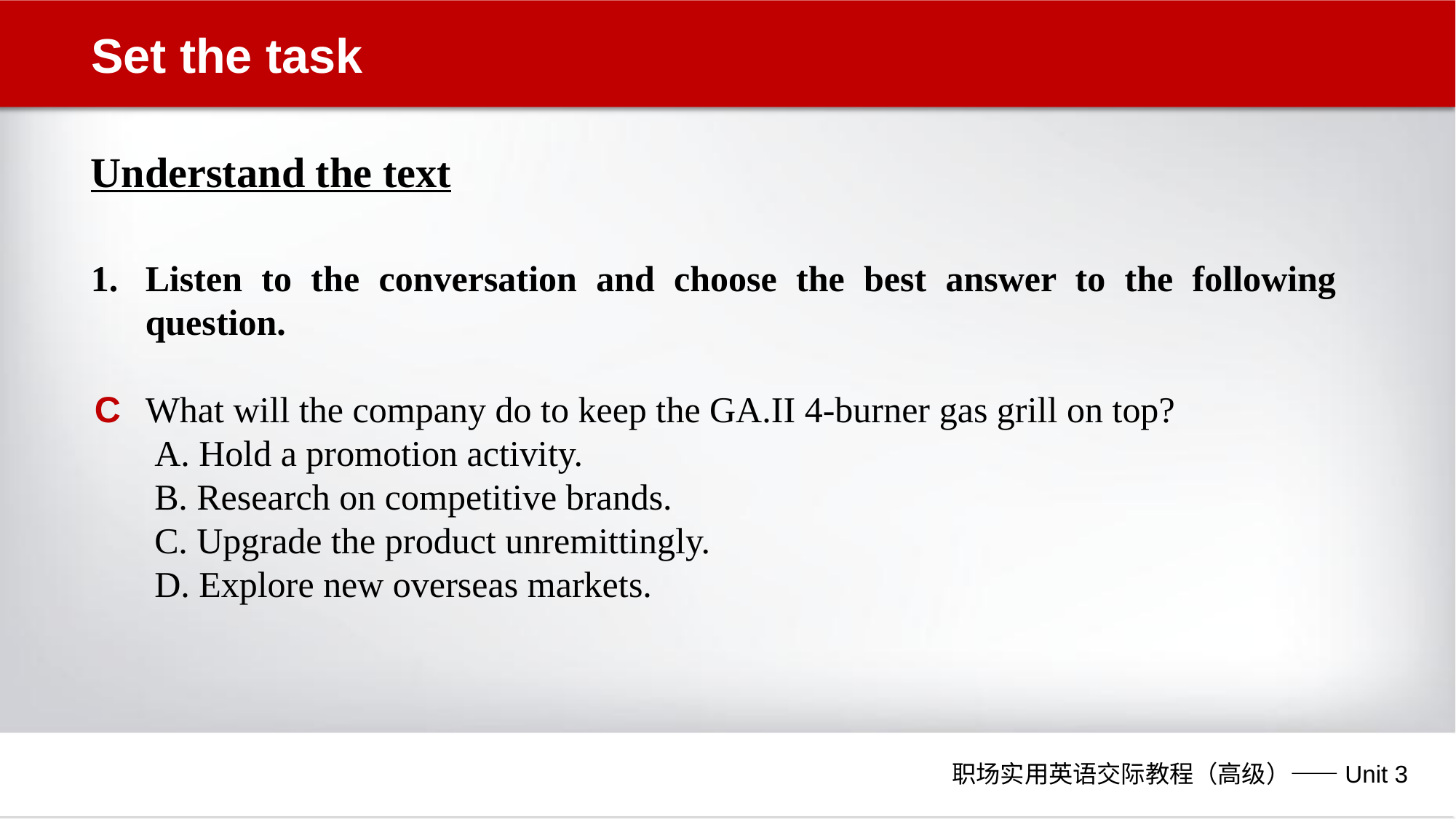

Set the task
Understand the text
Listen to the conversation and choose the best answer to the following question.

      What will the company do to keep the GA.II 4-burner gas grill on top?
       A. Hold a promotion activity.
       B. Research on competitive brands.
       C. Upgrade the product unremittingly.
       D. Explore new overseas markets.
C
职场实用英语交际教程（高级）——Unit 3